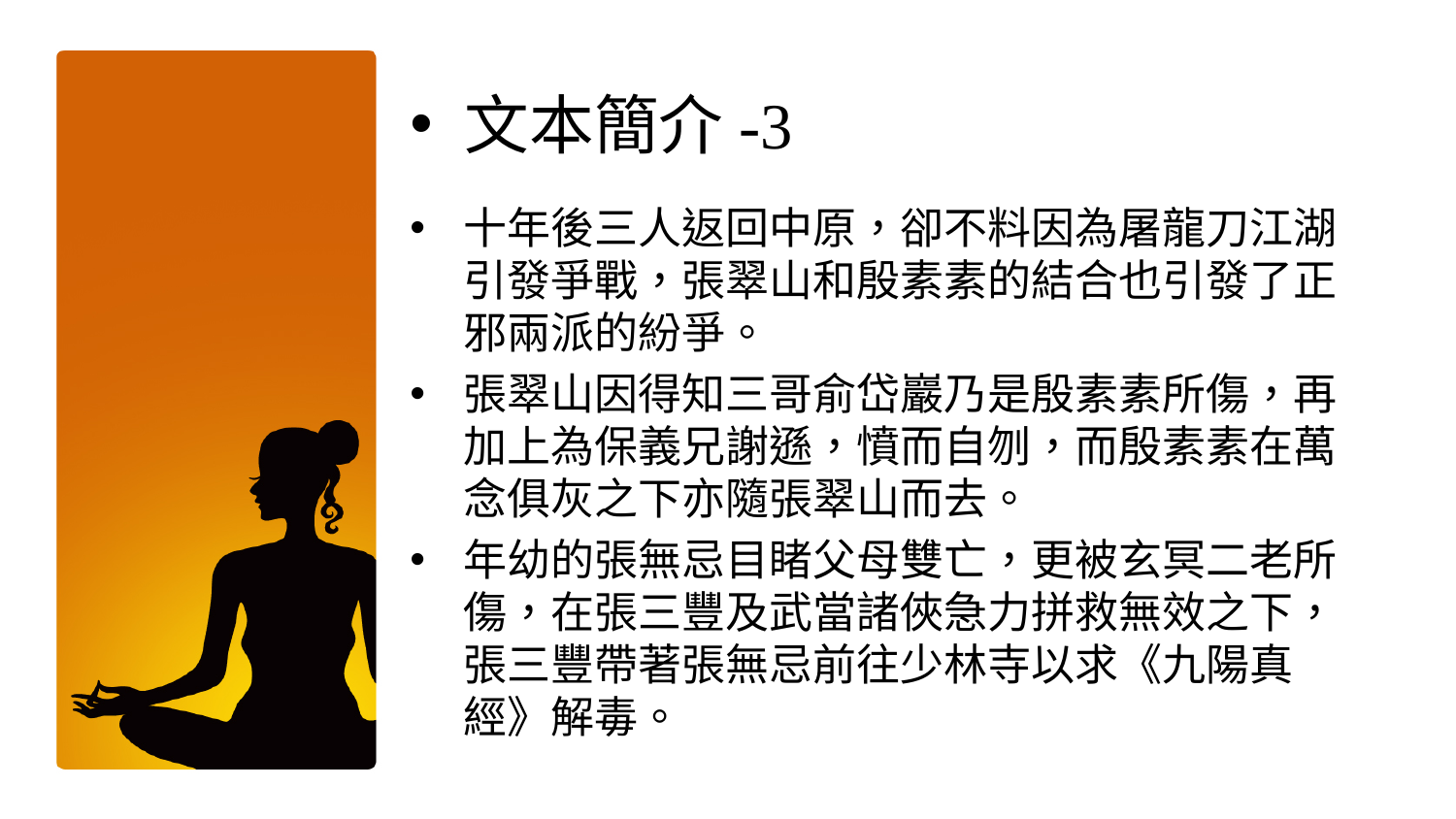

文本簡介-3
十年後三人返回中原，卻不料因為屠龍刀江湖引發爭戰，張翠山和殷素素的結合也引發了正邪兩派的紛爭。
張翠山因得知三哥俞岱巖乃是殷素素所傷，再加上為保義兄謝遜，憤而自刎，而殷素素在萬念俱灰之下亦隨張翠山而去。
年幼的張無忌目睹父母雙亡，更被玄冥二老所傷，在張三豐及武當諸俠急力拼救無效之下，張三豐帶著張無忌前往少林寺以求《九陽真經》解毒。